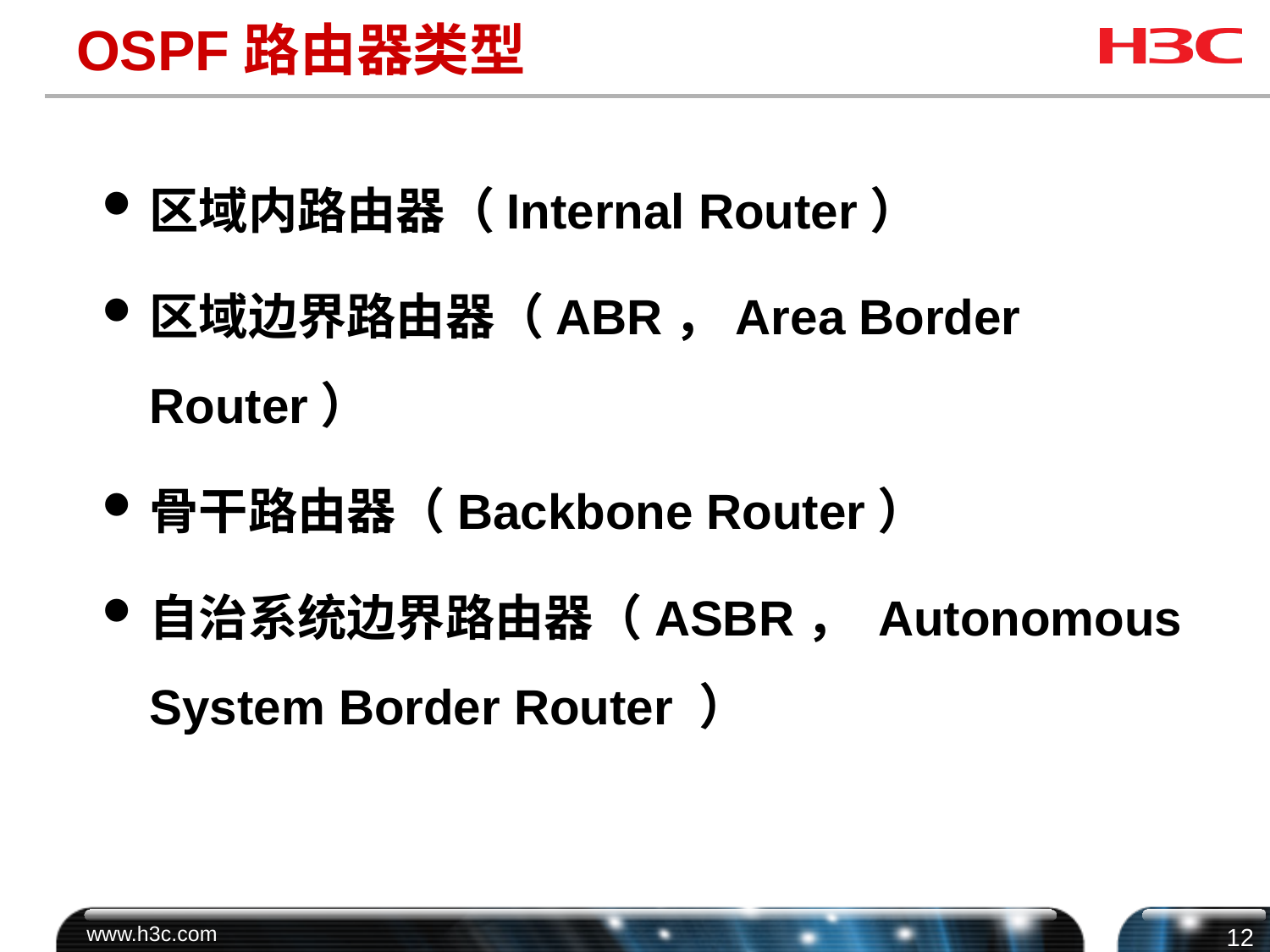

# OSPF路由器类型
区域内路由器（Internal Router）
区域边界路由器（ABR，Area Border Router）
骨干路由器（Backbone Router）
自治系统边界路由器（ASBR， Autonomous System Border Router ）